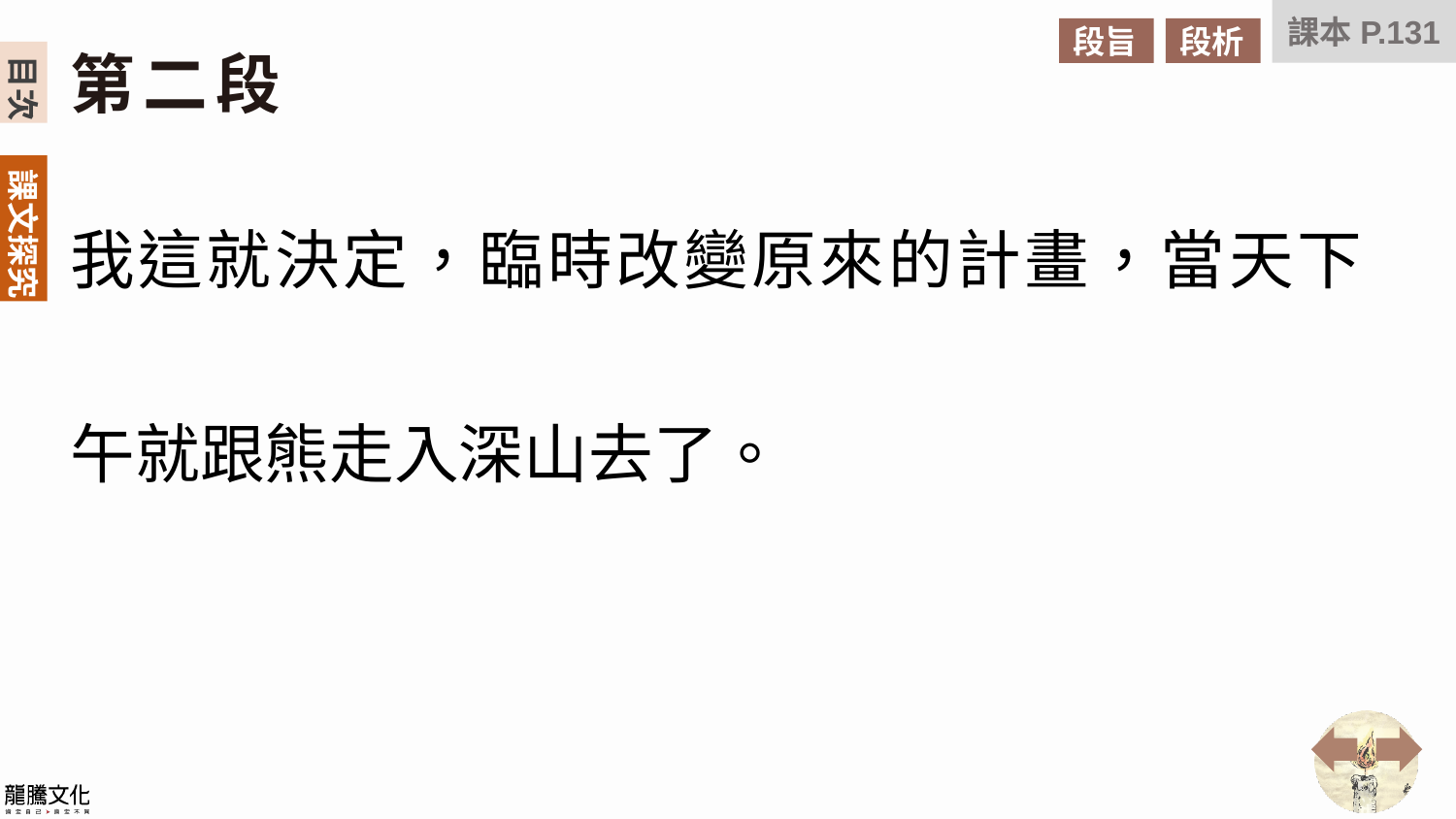

課本P.131
段旨
段析
第二段
我這就決定，臨時改變原來的計畫，當天下午就跟熊走入深山去了。